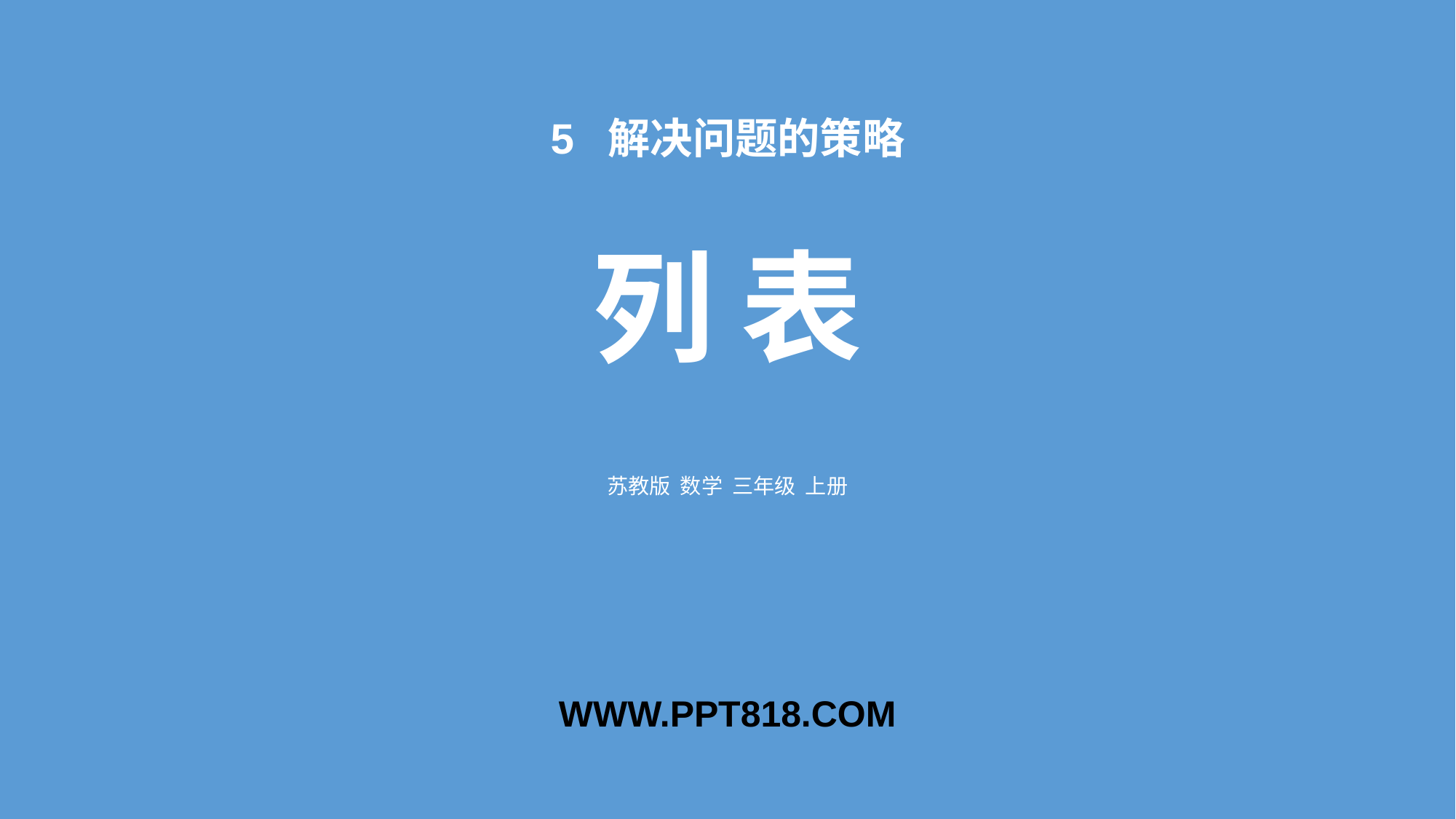

5  解决问题的策略
列 表
苏教版  数学  三年级  上册
WWW.PPT818.COM